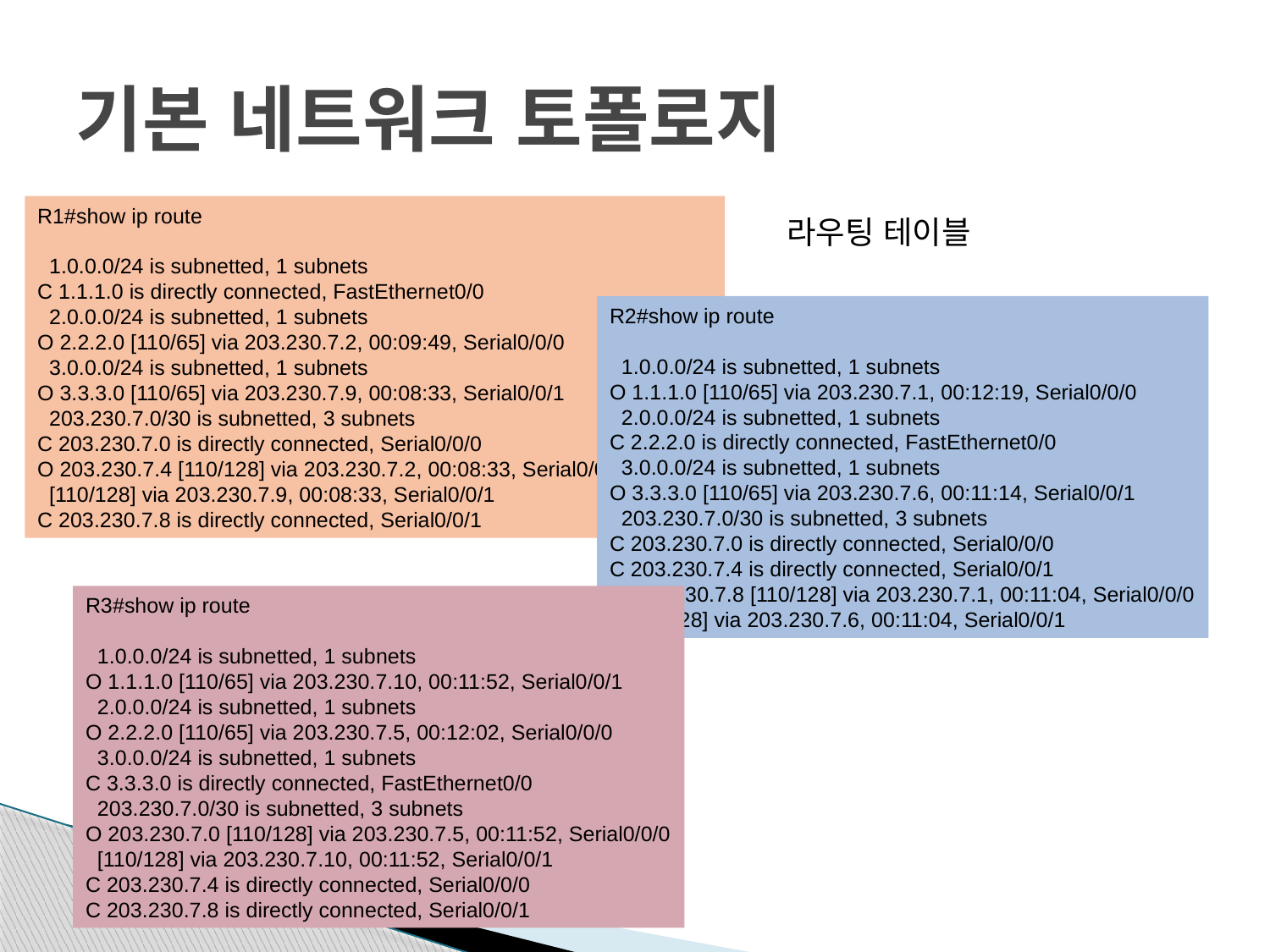

# 기본 네트워크 토폴로지
R1#show ip route
  1.0.0.0/24 is subnetted, 1 subnets
C 1.1.1.0 is directly connected, FastEthernet0/0
  2.0.0.0/24 is subnetted, 1 subnets
O 2.2.2.0 [110/65] via 203.230.7.2, 00:09:49, Serial0/0/0
  3.0.0.0/24 is subnetted, 1 subnets
O 3.3.3.0 [110/65] via 203.230.7.9, 00:08:33, Serial0/0/1
  203.230.7.0/30 is subnetted, 3 subnets
C 203.230.7.0 is directly connected, Serial0/0/0
O 203.230.7.4 [110/128] via 203.230.7.2, 00:08:33, Serial0/0/0
  [110/128] via 203.230.7.9, 00:08:33, Serial0/0/1
C 203.230.7.8 is directly connected, Serial0/0/1
라우팅 테이블
R2#show ip route

  1.0.0.0/24 is subnetted, 1 subnets
O 1.1.1.0 [110/65] via 203.230.7.1, 00:12:19, Serial0/0/0
  2.0.0.0/24 is subnetted, 1 subnets
C 2.2.2.0 is directly connected, FastEthernet0/0
  3.0.0.0/24 is subnetted, 1 subnets
O 3.3.3.0 [110/65] via 203.230.7.6, 00:11:14, Serial0/0/1
  203.230.7.0/30 is subnetted, 3 subnets
C 203.230.7.0 is directly connected, Serial0/0/0
C 203.230.7.4 is directly connected, Serial0/0/1
O 203.230.7.8 [110/128] via 203.230.7.1, 00:11:04, Serial0/0/0
  [110/128] via 203.230.7.6, 00:11:04, Serial0/0/1
R3#show ip route

  1.0.0.0/24 is subnetted, 1 subnets
O 1.1.1.0 [110/65] via 203.230.7.10, 00:11:52, Serial0/0/1
  2.0.0.0/24 is subnetted, 1 subnets
O 2.2.2.0 [110/65] via 203.230.7.5, 00:12:02, Serial0/0/0
  3.0.0.0/24 is subnetted, 1 subnets
C 3.3.3.0 is directly connected, FastEthernet0/0
  203.230.7.0/30 is subnetted, 3 subnets
O 203.230.7.0 [110/128] via 203.230.7.5, 00:11:52, Serial0/0/0
  [110/128] via 203.230.7.10, 00:11:52, Serial0/0/1
C 203.230.7.4 is directly connected, Serial0/0/0
C 203.230.7.8 is directly connected, Serial0/0/1